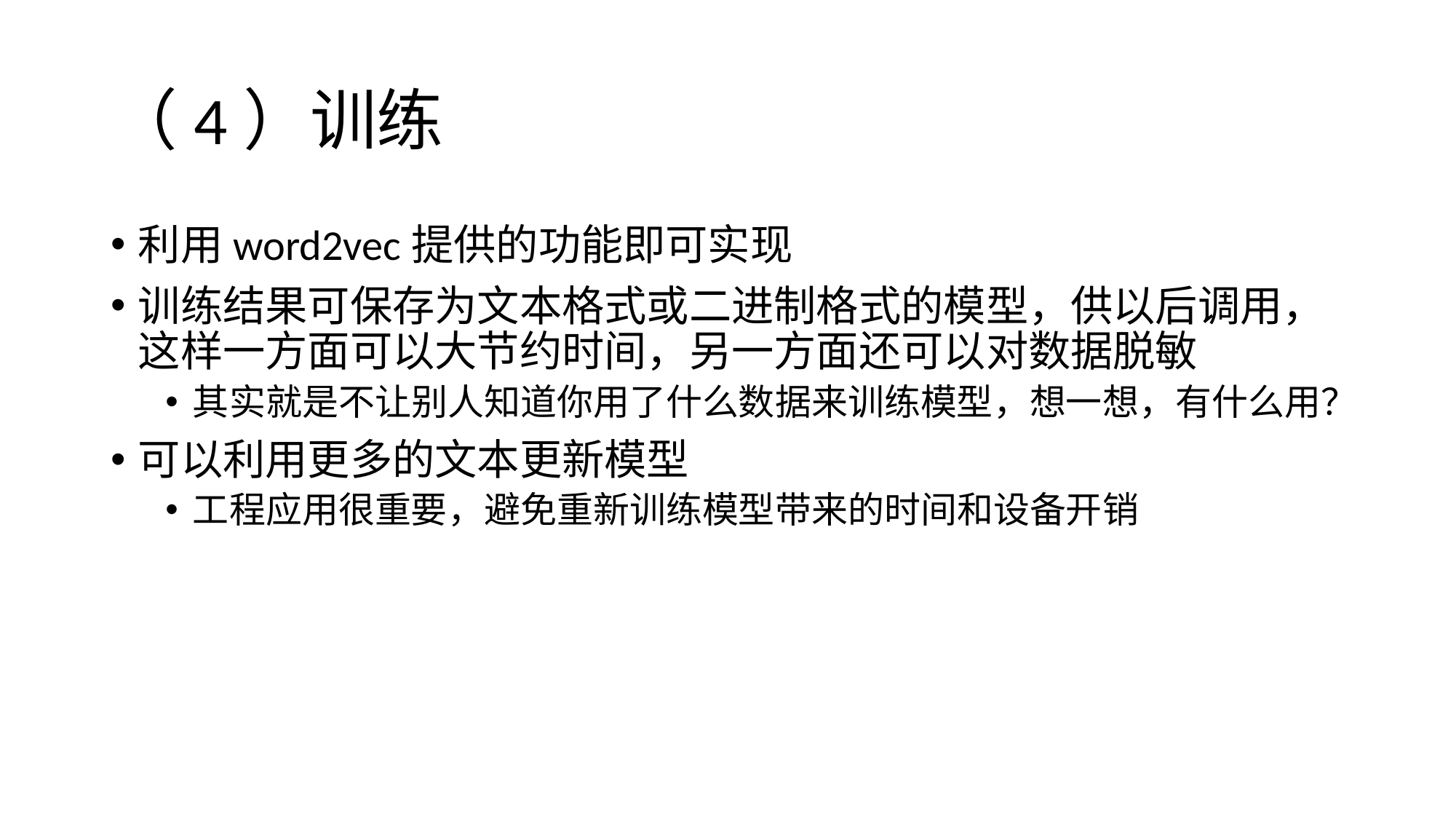

# （4）训练
利用word2vec提供的功能即可实现
训练结果可保存为文本格式或二进制格式的模型，供以后调用，这样一方面可以大节约时间，另一方面还可以对数据脱敏
其实就是不让别人知道你用了什么数据来训练模型，想一想，有什么用？
可以利用更多的文本更新模型
工程应用很重要，避免重新训练模型带来的时间和设备开销